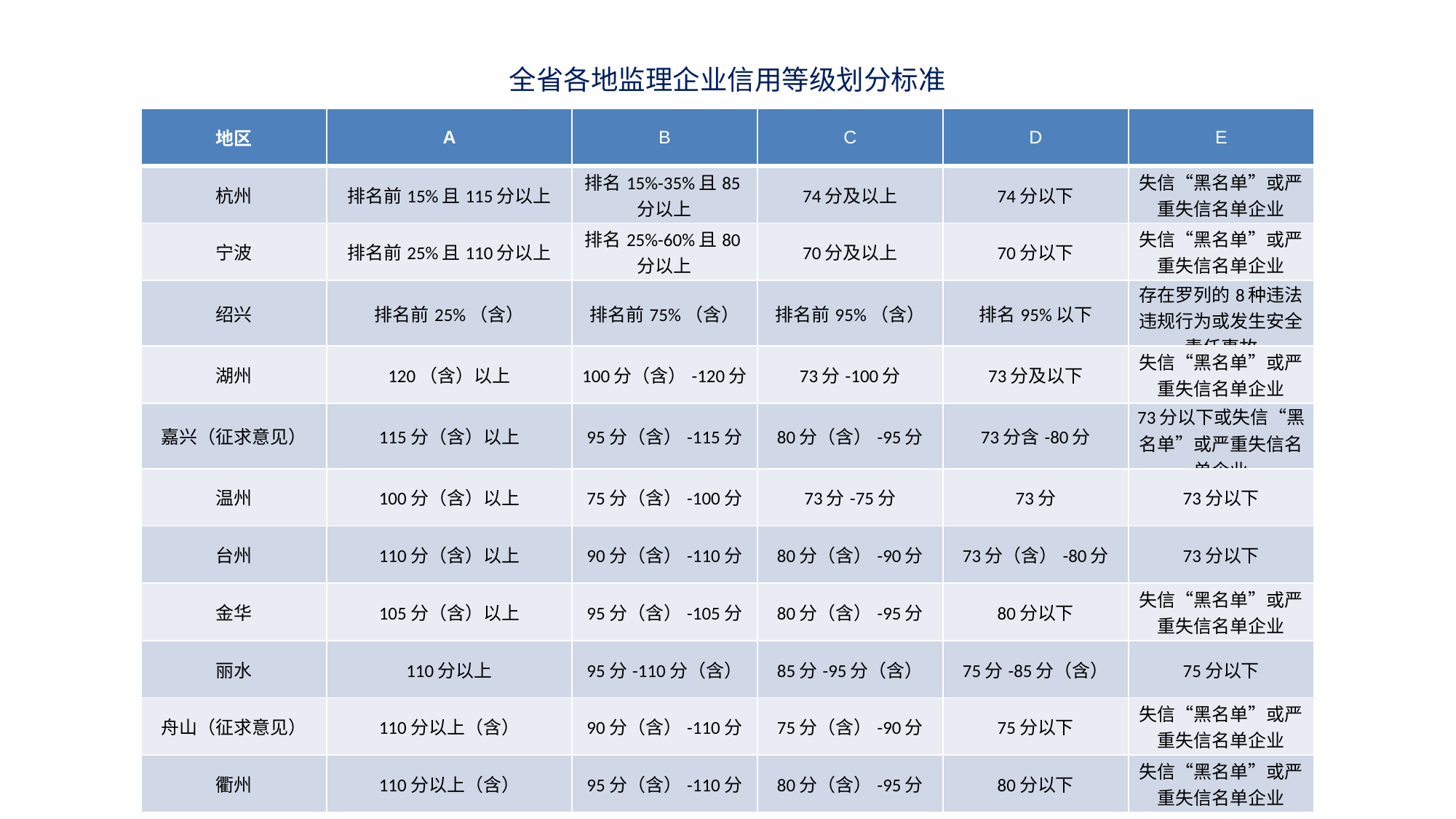

全省各地监理企业信用等级划分标准

| 地区 | A | B | C | D | E |
| --- | --- | --- | --- | --- | --- |
| 杭州 | 排名前15%且115分以上 | 排名15%-35%且85分以上 | 74分及以上 | 74分以下 | 失信“黑名单”或严重失信名单企业 |
| 宁波 | 排名前25%且110分以上 | 排名25%-60%且80分以上 | 70分及以上 | 70分以下 | 失信“黑名单”或严重失信名单企业 |
| 绍兴 | 排名前25%（含） | 排名前75%（含） | 排名前95%（含） | 排名95%以下 | 存在罗列的8种违法违规行为或发生安全责任事故 |
| 湖州 | 120（含）以上 | 100分（含）-120分 | 73分-100分 | 73分及以下 | 失信“黑名单”或严重失信名单企业 |
| 嘉兴（征求意见） | 115分（含）以上 | 95分（含）-115分 | 80分（含）-95分 | 73分含-80分 | 73分以下或失信“黑名单”或严重失信名单企业 |
| 温州 | 100分（含）以上 | 75分（含）-100分 | 73分-75分 | 73分 | 73分以下 |
| 台州 | 110分（含）以上 | 90分（含）-110分 | 80分（含）-90分 | 73分（含）-80分 | 73分以下 |
| 金华 | 105分（含）以上 | 95分（含）-105分 | 80分（含）-95分 | 80分以下 | 失信“黑名单”或严重失信名单企业 |
| 丽水 | 110分以上 | 95分-110分（含） | 85分-95分（含） | 75分-85分（含） | 75分以下 |
| 舟山（征求意见） | 110分以上（含） | 90分（含）-110分 | 75分（含）-90分 | 75分以下 | 失信“黑名单”或严重失信名单企业 |
| 衢州 | 110分以上（含） | 95分（含）-110分 | 80分（含）-95分 | 80分以下 | 失信“黑名单”或严重失信名单企业 |